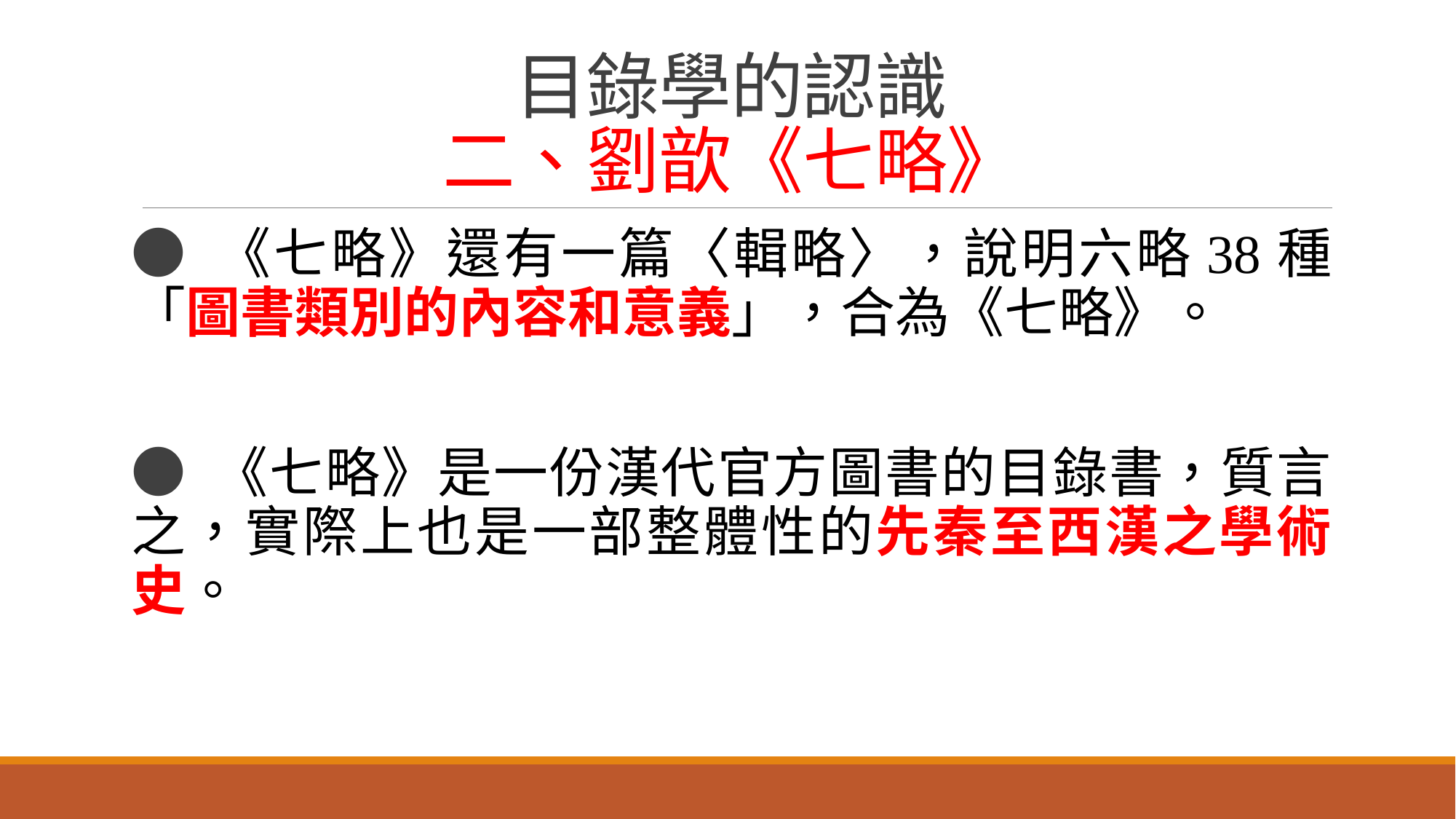

# 目錄學的認識 二、劉歆《七略》
● 《七略》還有一篇〈輯略〉，說明六略38種「圖書類別的內容和意義」，合為《七略》。

● 《七略》是一份漢代官方圖書的目錄書，質言之，實際上也是一部整體性的先秦至西漢之學術史。